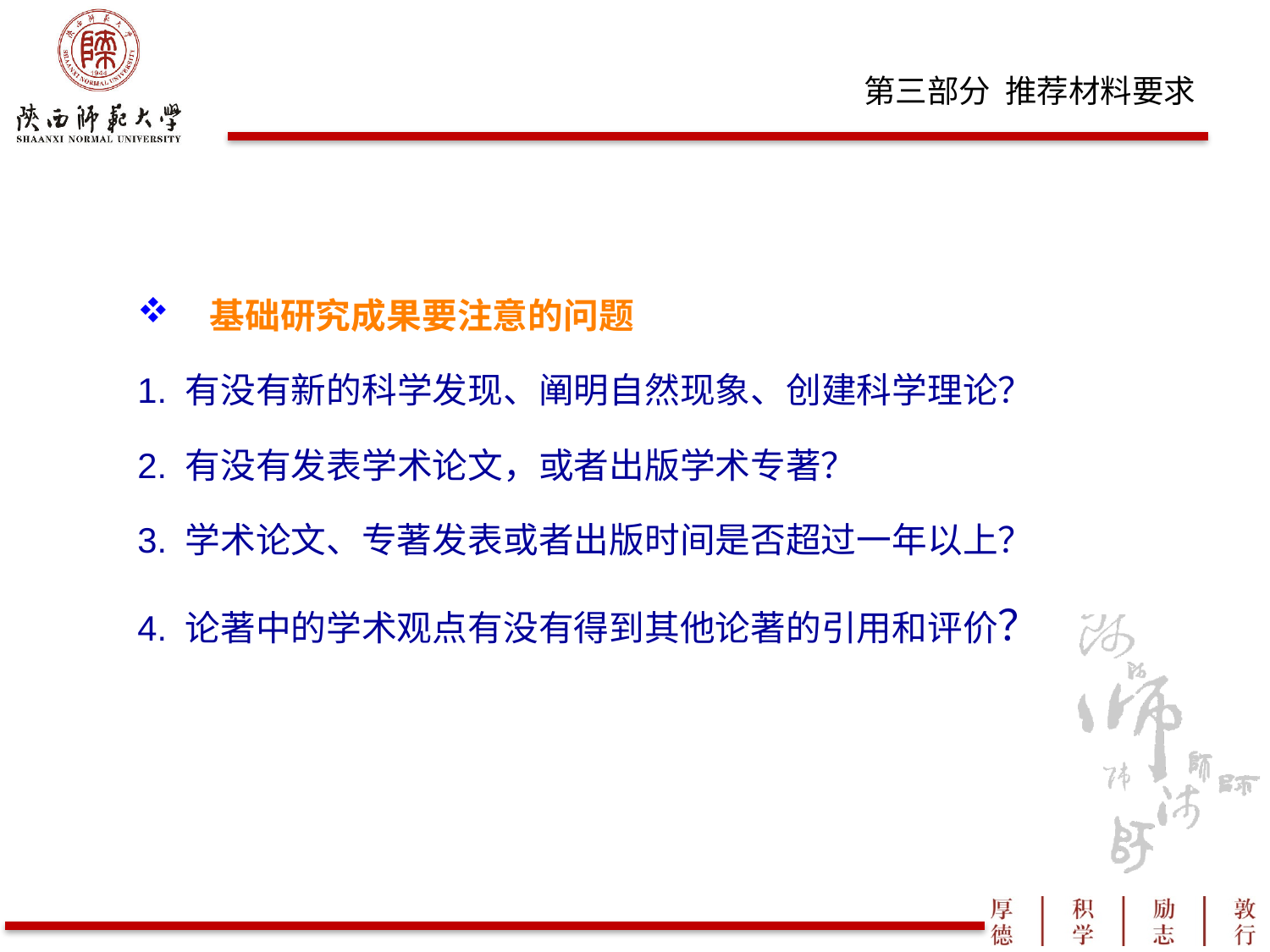

基础研究成果要注意的问题
1. 有没有新的科学发现、阐明自然现象、创建科学理论？
2. 有没有发表学术论文，或者出版学术专著？
3. 学术论文、专著发表或者出版时间是否超过一年以上？
4. 论著中的学术观点有没有得到其他论著的引用和评价？